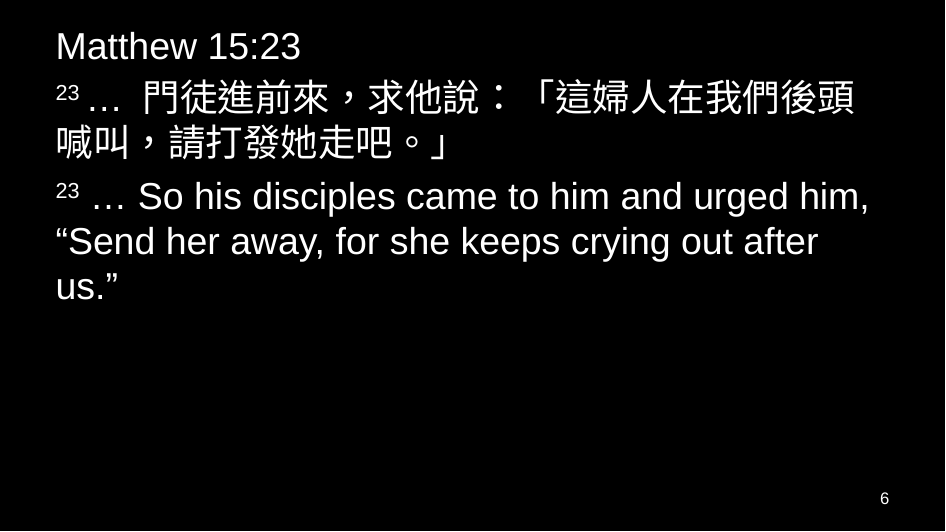

Matthew 15:23
23 … 門徒進前來，求他說：「這婦人在我們後頭喊叫，請打發她走吧。」
23 … So his disciples came to him and urged him, “Send her away, for she keeps crying out after us.”

6